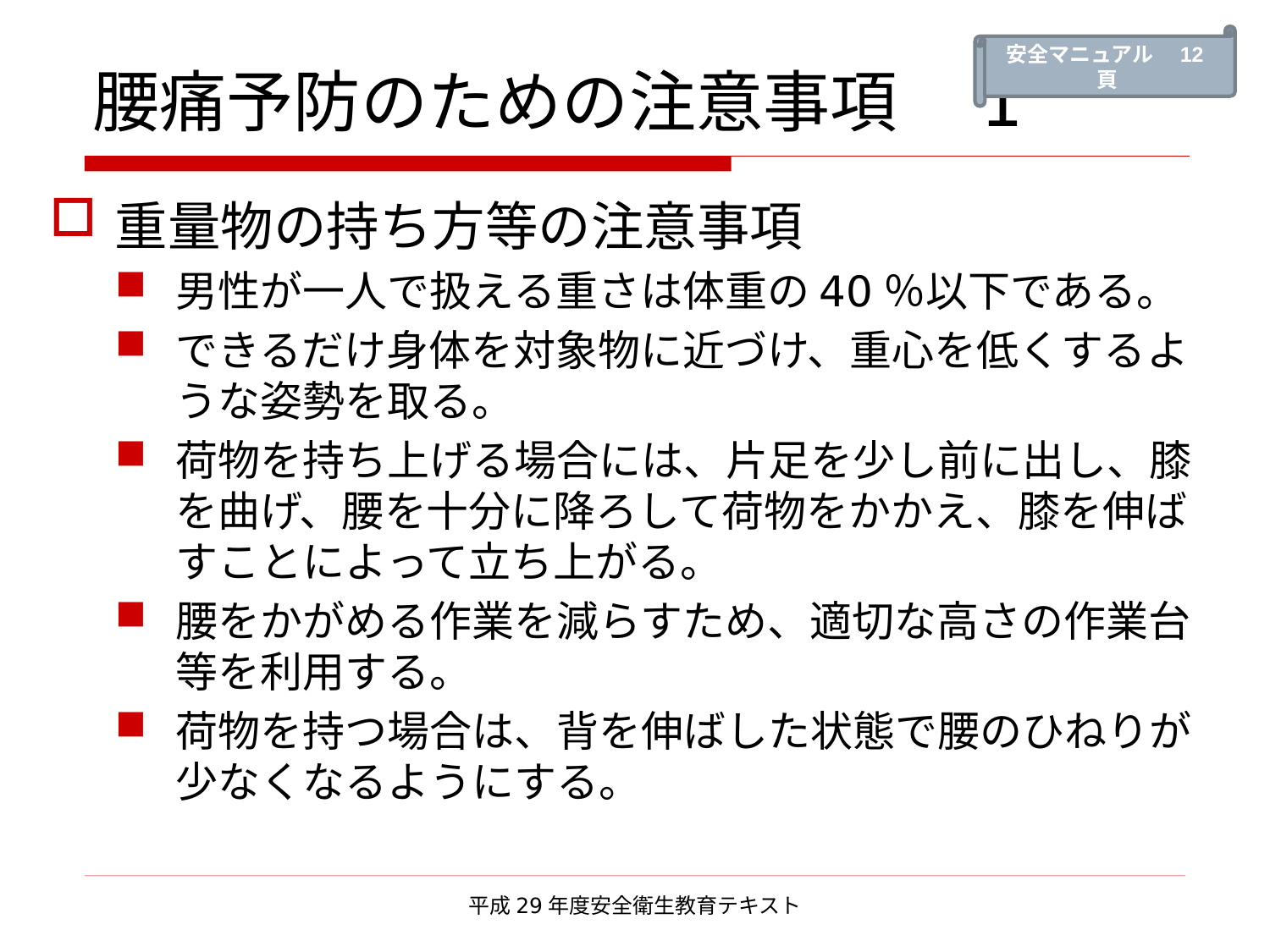

安全マニュアル　12頁
# 腰痛予防のための注意事項　1
重量物の持ち方等の注意事項
男性が一人で扱える重さは体重の40％以下である。
できるだけ身体を対象物に近づけ、重心を低くするような姿勢を取る。
荷物を持ち上げる場合には、片足を少し前に出し、膝を曲げ、腰を十分に降ろして荷物をかかえ、膝を伸ばすことによって立ち上がる。
腰をかがめる作業を減らすため、適切な高さの作業台等を利用する。
荷物を持つ場合は、背を伸ばした状態で腰のひねりが少なくなるようにする。

平成29年度安全衛生教育テキスト